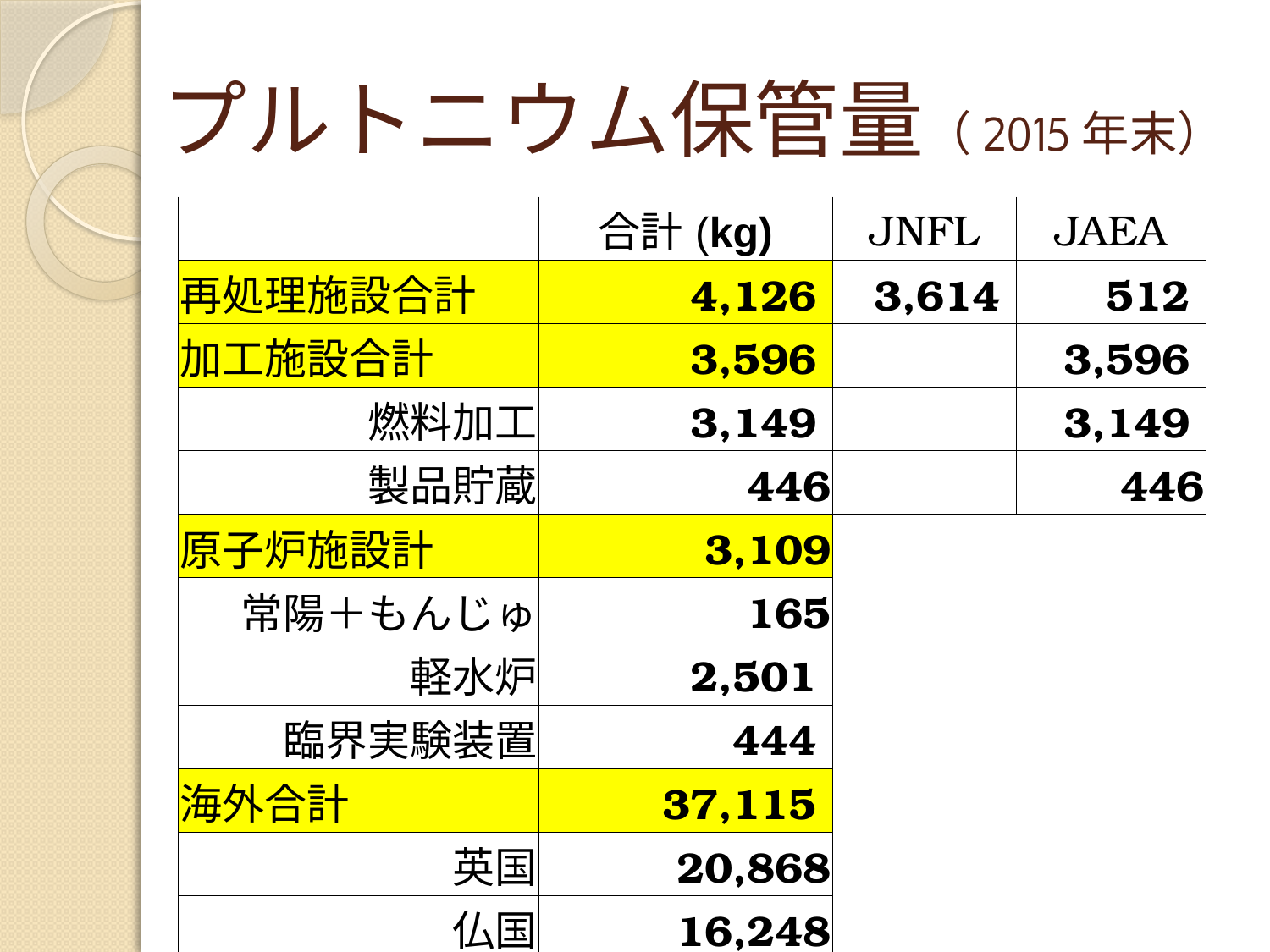

# プルトニウム保管量（2015年末）
|  | 合計(kg) | JNFL | JAEA |
| --- | --- | --- | --- |
| 再処理施設合計 | 4,126 | 3,614 | 512 |
| 加工施設合計 | 3,596 |  | 3,596 |
| 燃料加工 | 3,149 |  | 3,149 |
| 製品貯蔵 | 446 |  | 446 |
| 原子炉施設計 | 3,109 |  |  |
| 常陽＋もんじゅ | 165 |  |  |
| 軽水炉 | 2,501 |  |  |
| 臨界実験装置 | 444 |  |  |
| 海外合計 | 37,115 |  |  |
| 英国 | 20,868 |  |  |
| 仏国 | 16,248 |  |  |
| 総合計 | 47,947 |  |  |